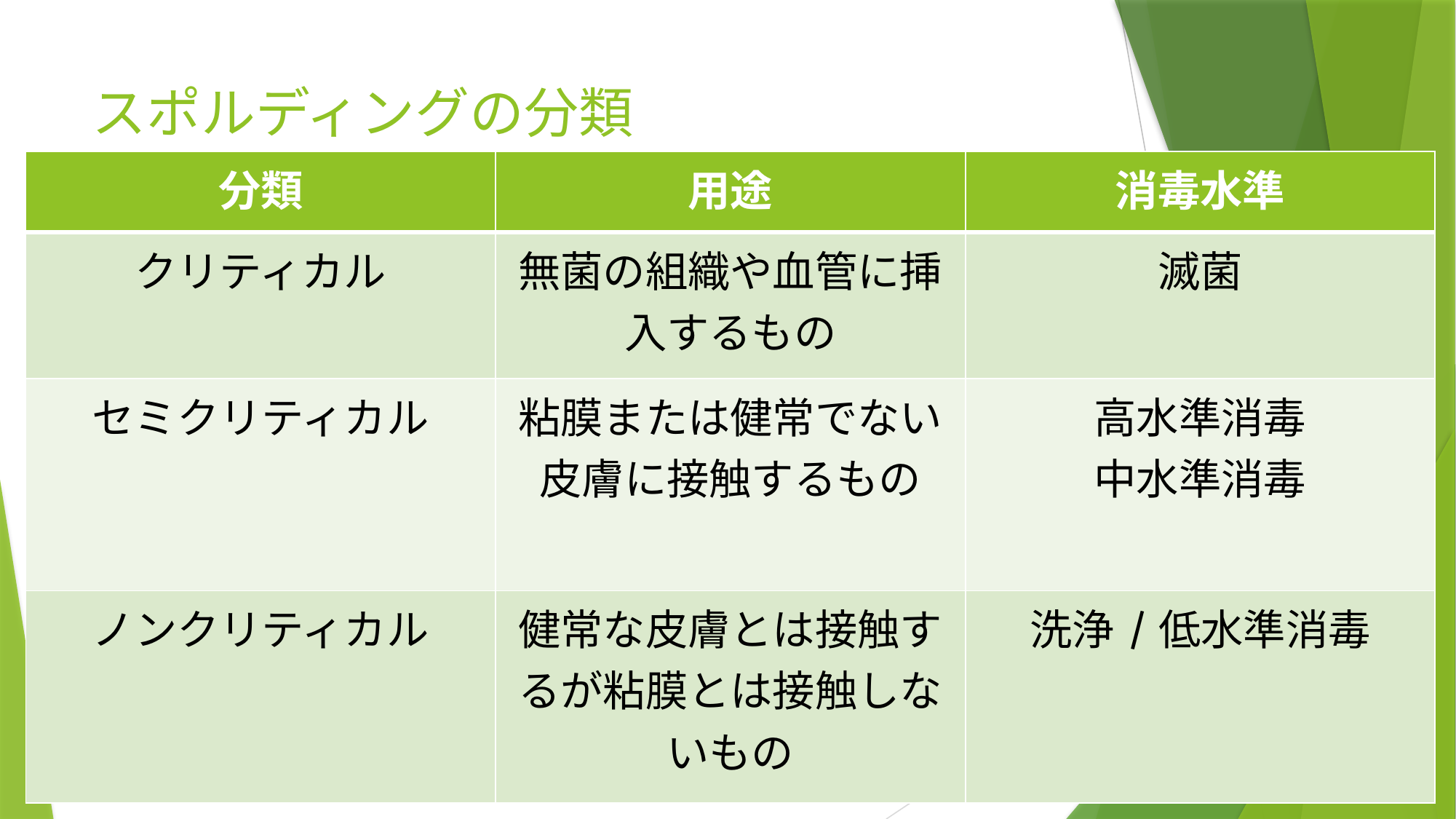

# スポルディングの分類
| 分類 | 用途 | 消毒水準 |
| --- | --- | --- |
| クリティカル | 無菌の組織や血管に挿入するもの | 滅菌 |
| セミクリティカル | 粘膜または健常でない皮膚に接触するもの | 高水準消毒 中水準消毒 |
| ノンクリティカル | 健常な皮膚とは接触するが粘膜とは接触しないもの | 洗浄/低水準消毒 |